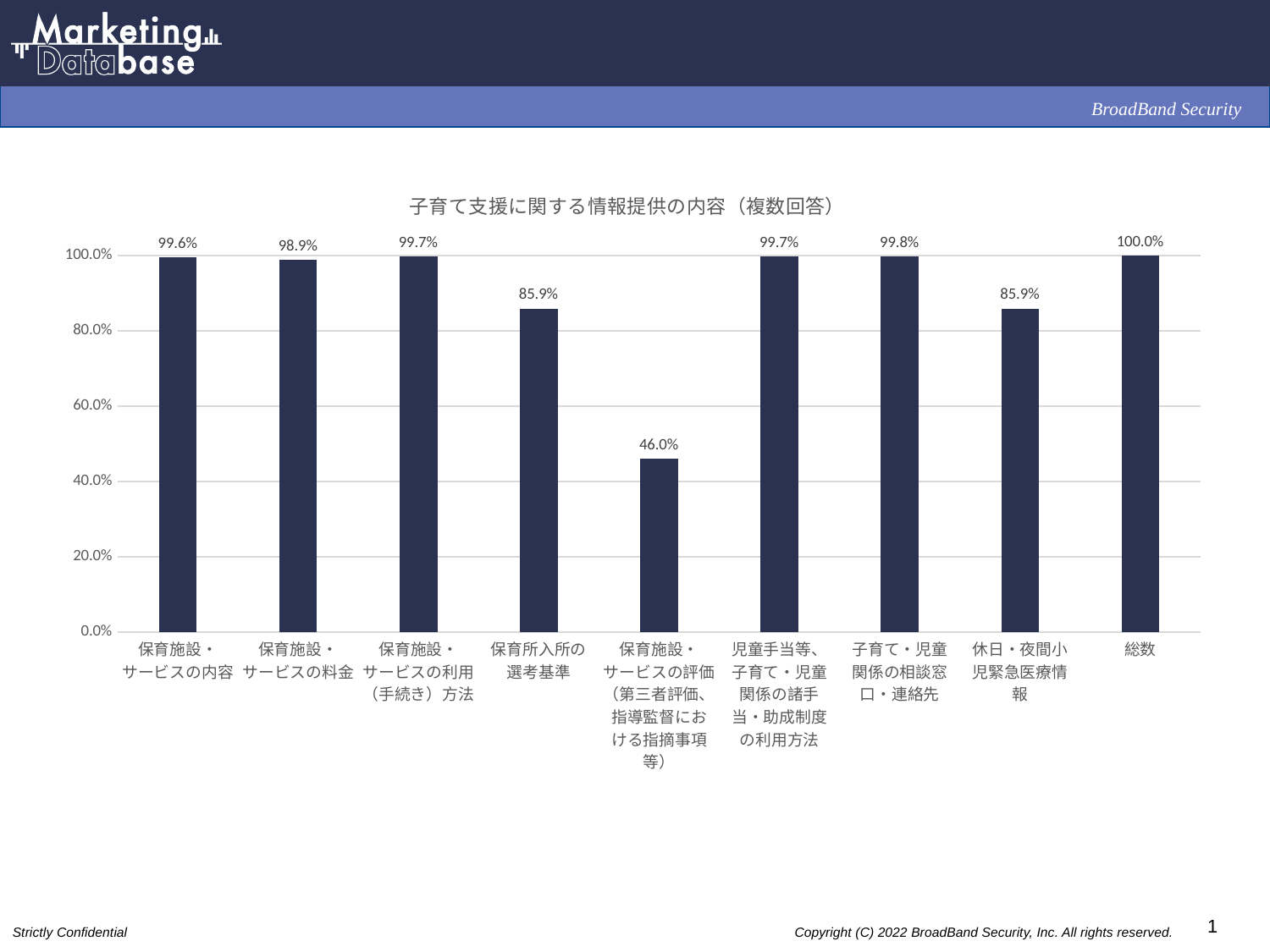

### Chart: 子育て支援に関する情報提供の内容（複数回答）

| Category | 割合 |
|---|---|
| 保育施設・
サービスの内容 | 0.996 |
| 保育施設・
サービスの料金 | 0.989 |
| 保育施設・
サービスの利用
（手続き）方法 | 0.997 |
| 保育所入所の
選考基準 | 0.859 |
| 保育施設・
サービスの評価
（第三者評価、
指導監督にお
ける指摘事項
等） | 0.46 |
| 児童手当等、
子育て・児童
関係の諸手
当・助成制度
の利用方法 | 0.997 |
| 子育て・児童
関係の相談窓
口・連絡先 | 0.998 |
| 休日・夜間小
児緊急医療情
報 | 0.859 |
| 総数 | 1.0 |